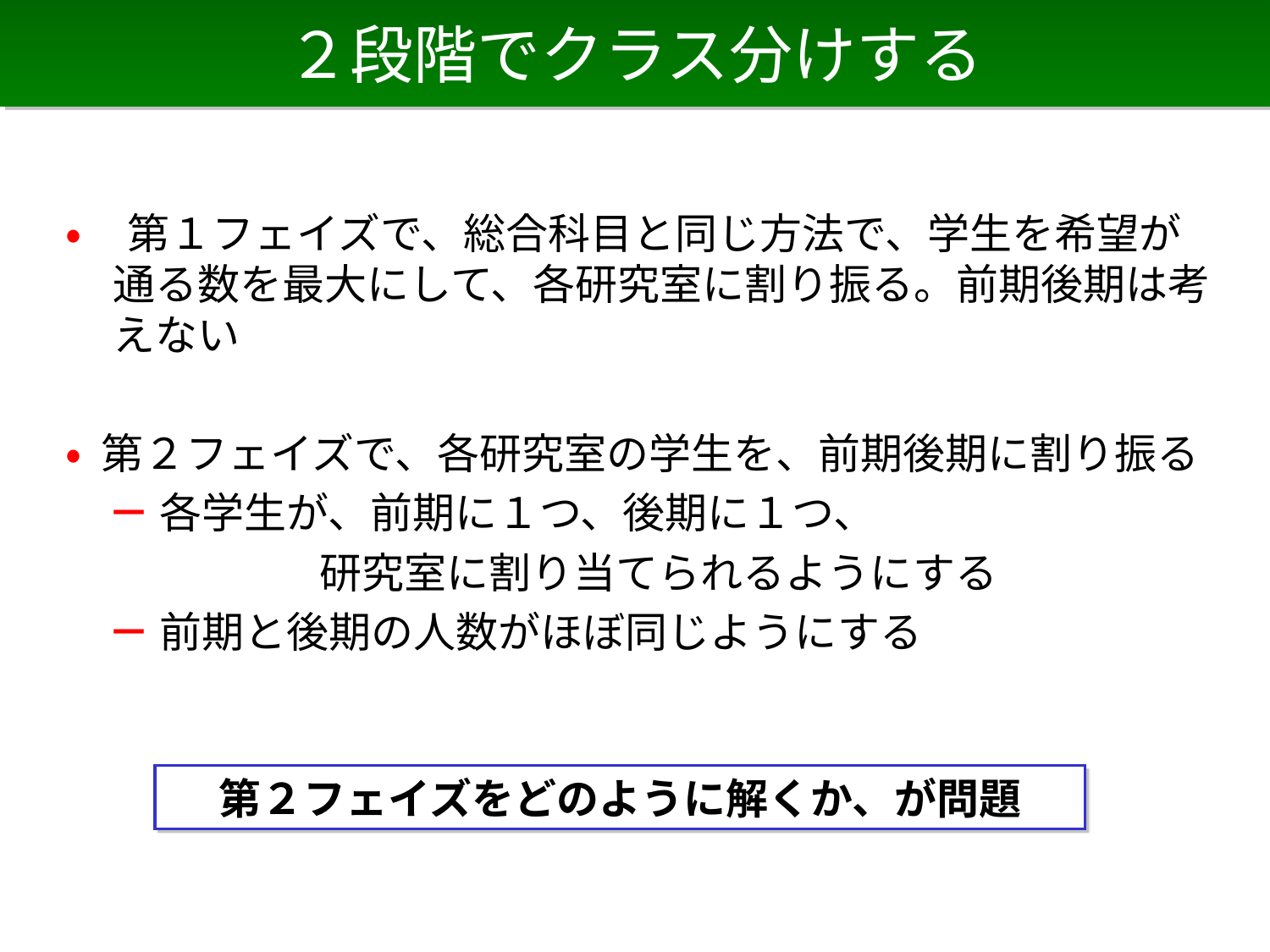

# ２段階でクラス分けする
• 第１フェイズで、総合科目と同じ方法で、学生を希望が通る数を最大にして、各研究室に割り振る。前期後期は考えない

• 第２フェイズで、各研究室の学生を、前期後期に割り振る
　－ 各学生が、前期に１つ、後期に１つ、
　　　　　　研究室に割り当てられるようにする
　－ 前期と後期の人数がほぼ同じようにする

第２フェイズをどのように解くか、が問題